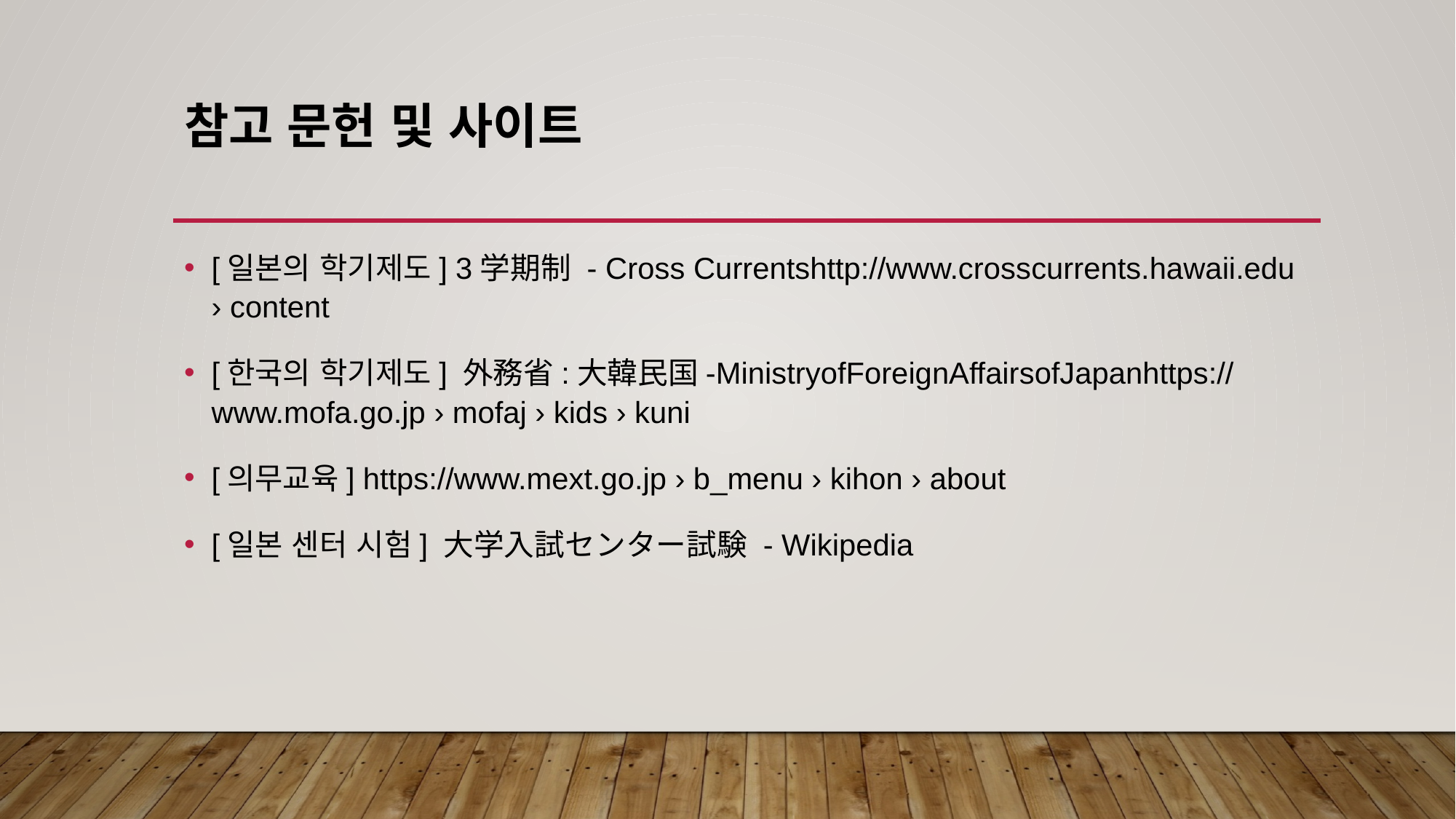

# 참고 문헌 및 사이트
[일본의 학기제도] 3学期制 - Cross Currentshttp://www.crosscurrents.hawaii.edu › content
[한국의 학기제도] 外務省:大韓民国-MinistryofForeignAffairsofJapanhttps://www.mofa.go.jp › mofaj › kids › kuni
[의무교육] https://www.mext.go.jp › b_menu › kihon › about
[일본 센터 시험] 大学入試センター試験 - Wikipedia